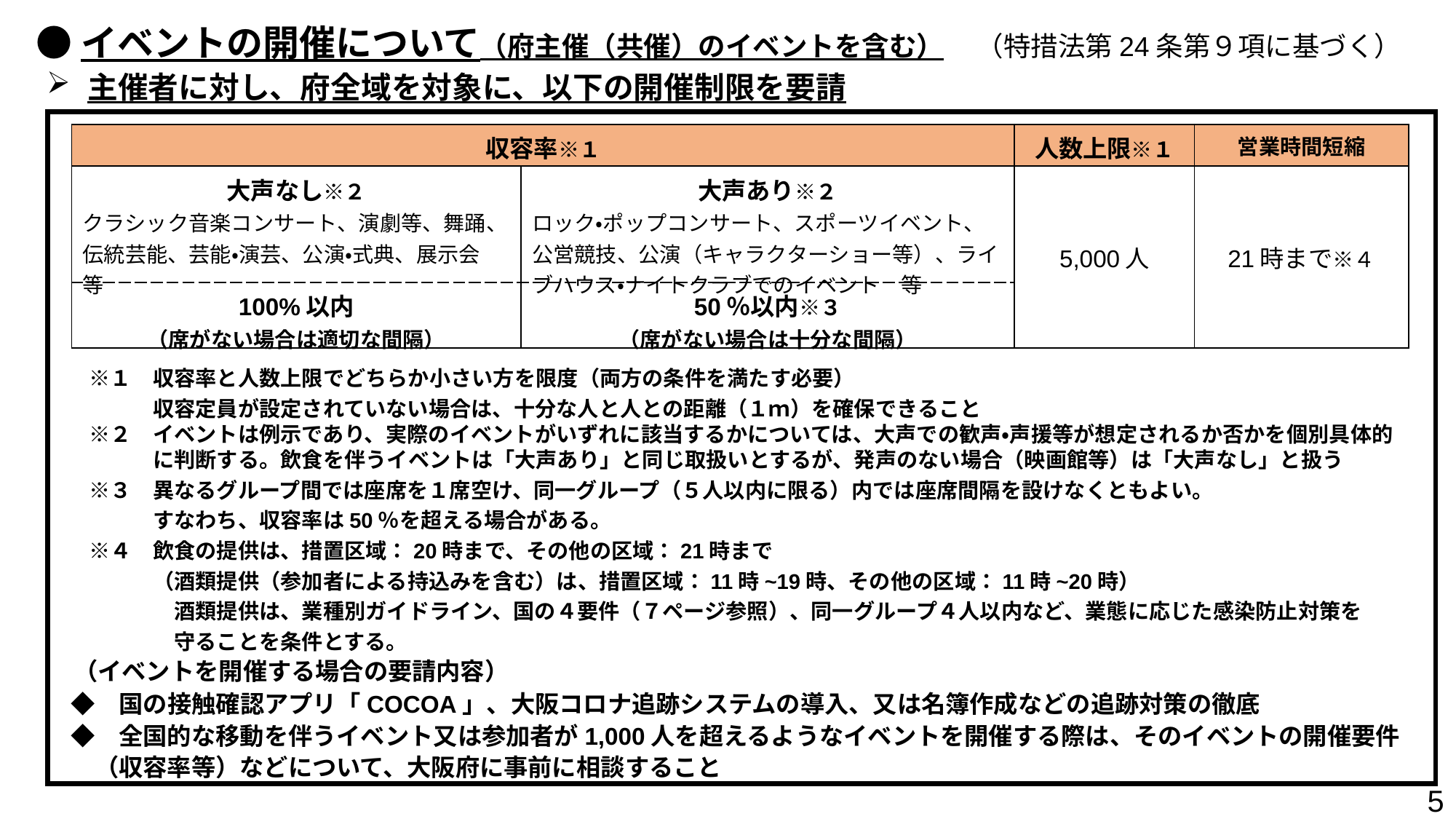

●イベントの開催について（府主催（共催）のイベントを含む）
（特措法第24条第９項に基づく）
主催者に対し、府全域を対象に、以下の開催制限を要請

　　※１　収容率と人数上限でどちらか小さい方を限度（両方の条件を満たす必要）
　　　　　収容定員が設定されていない場合は、十分な人と人との距離（１ｍ）を確保できること
　　※２　イベントは例示であり、実際のイベントがいずれに該当するかについては、大声での歓声・声援等が想定されるか否かを個別具体的
　　　　　に判断する。飲食を伴うイベントは「大声あり」と同じ取扱いとするが、発声のない場合（映画館等）は「大声なし」と扱う
　　※３　異なるグループ間では座席を１席空け、同一グループ（５人以内に限る）内では座席間隔を設けなくともよい。
　　　　　すなわち、収容率は50％を超える場合がある。
　　※４　飲食の提供は、措置区域：20時まで、その他の区域：21時まで
　　　　　（酒類提供（参加者による持込みを含む）は、措置区域：11時~19時、その他の区域：11時~20時）
　　　　　　酒類提供は、業種別ガイドライン、国の４要件（７ページ参照）、同一グループ４人以内など、業態に応じた感染防止対策を
　　　　　　守ることを条件とする。
　（イベントを開催する場合の要請内容）
　◆　国の接触確認アプリ「COCOA」、大阪コロナ追跡システムの導入、又は名簿作成などの追跡対策の徹底
　◆　全国的な移動を伴うイベント又は参加者が1,000人を超えるようなイベントを開催する際は、そのイベントの開催要件
　　（収容率等）などについて、大阪府に事前に相談すること

| 収容率※１ |  | 人数上限※１ | 営業時間短縮 |
| --- | --- | --- | --- |
| 大声なし※２ クラシック音楽コンサート、演劇等、舞踊、伝統芸能、芸能・演芸、公演・式典、展示会　等 | 大声あり※２ ロック・ポップコンサート、スポーツイベント、公営競技、公演（キャラクターショー等）、ライブハウス・ナイトクラブでのイベント　等 | 5,000人 | 21時まで※４ |
| 100%以内 （席がない場合は適切な間隔） | 50％以内※３ （席がない場合は十分な間隔） |  |  |
5